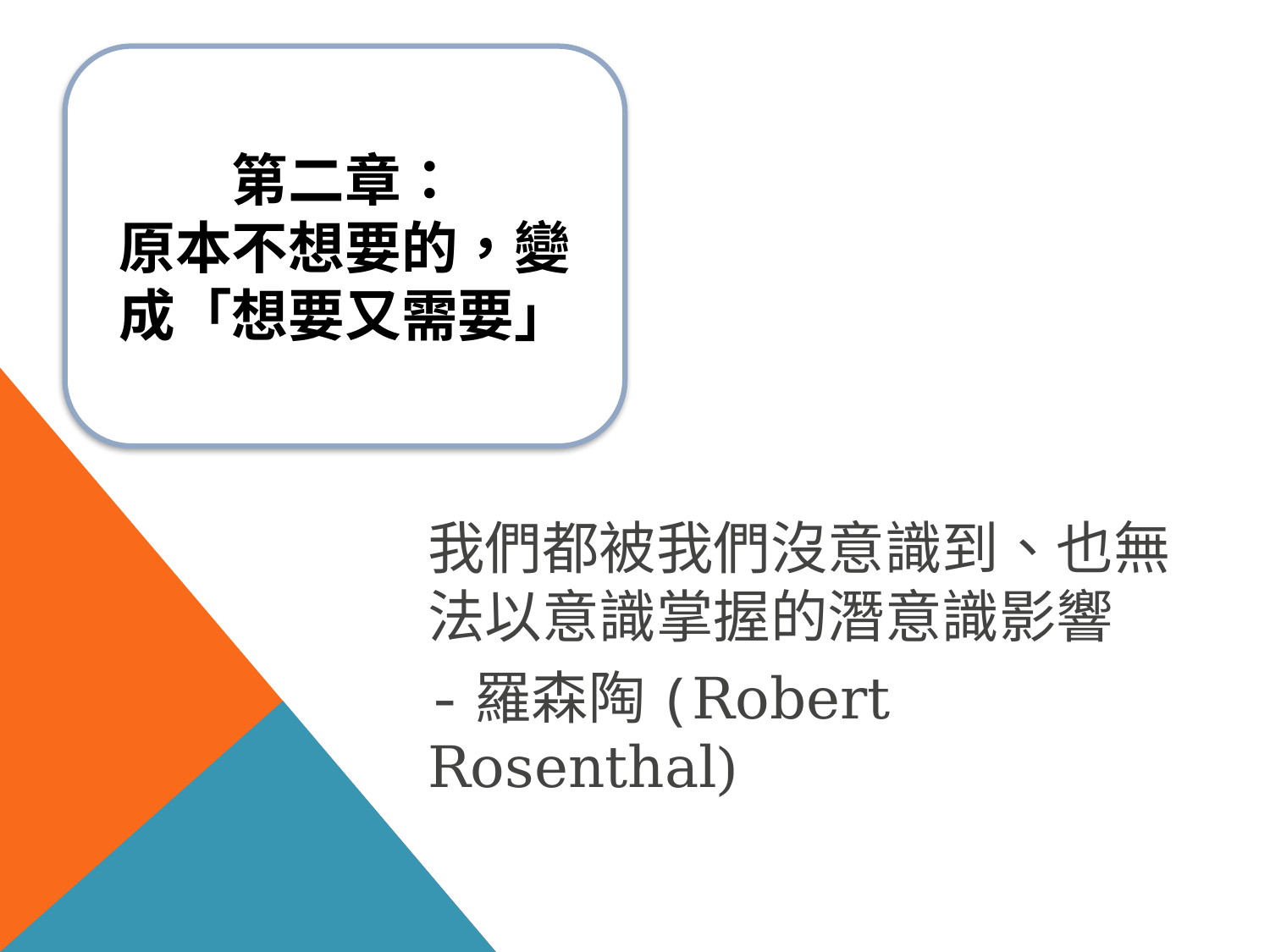

第二章：
原本不想要的，變成「想要又需要」
我們都被我們沒意識到、也無法以意識掌握的潛意識影響
-羅森陶(Robert Rosenthal)